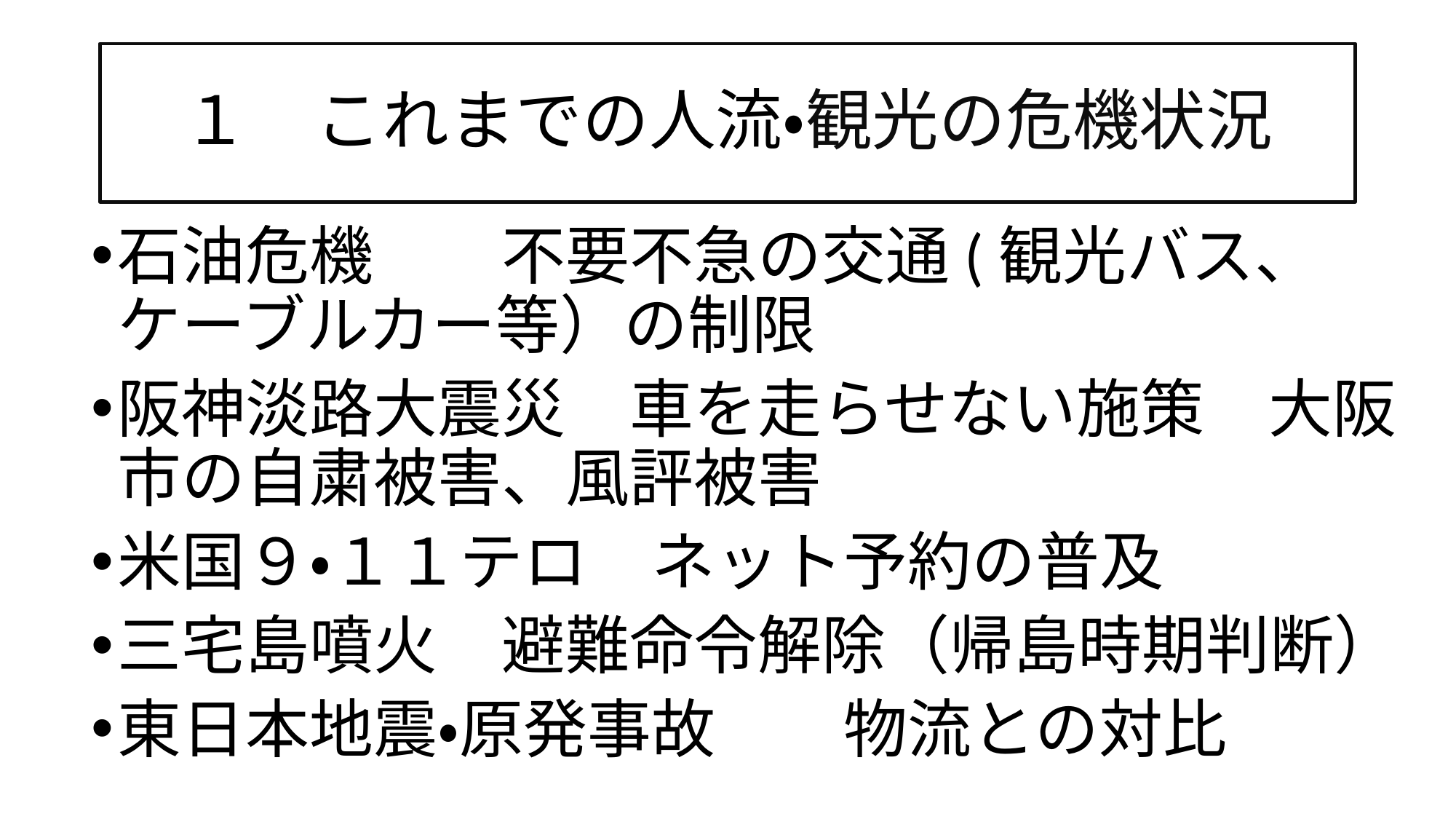

# １　これまでの人流・観光の危機状況
石油危機　　不要不急の交通(観光バス、ケーブルカー等）の制限
阪神淡路大震災　車を走らせない施策　大阪市の自粛被害、風評被害
米国９・１１テロ　ネット予約の普及
三宅島噴火　避難命令解除（帰島時期判断）
東日本地震・原発事故　　物流との対比